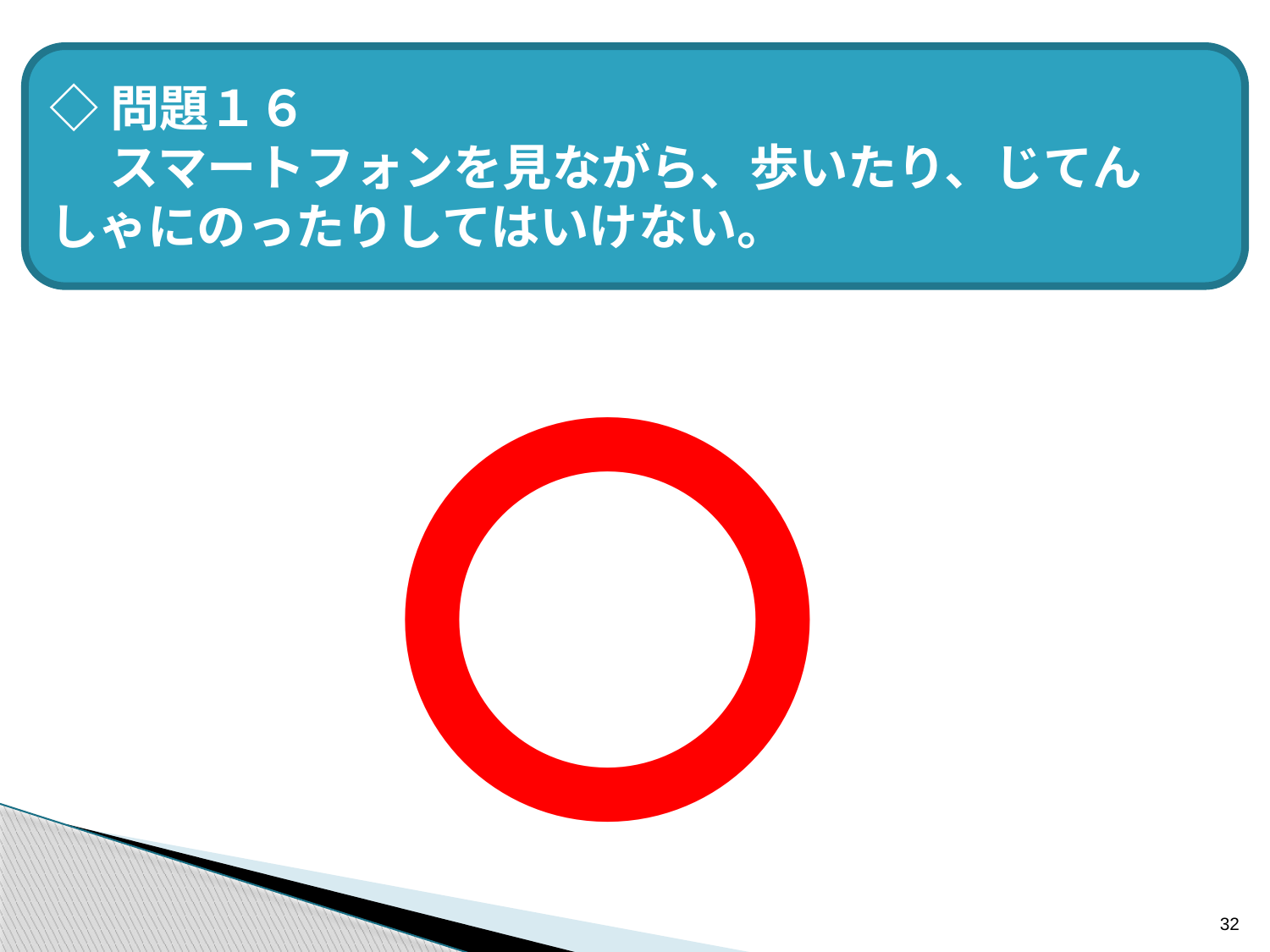

◇問題１６
　 スマートフォンを見ながら、歩いたり、じてんしゃにのったりしてはいけない。

〇

32